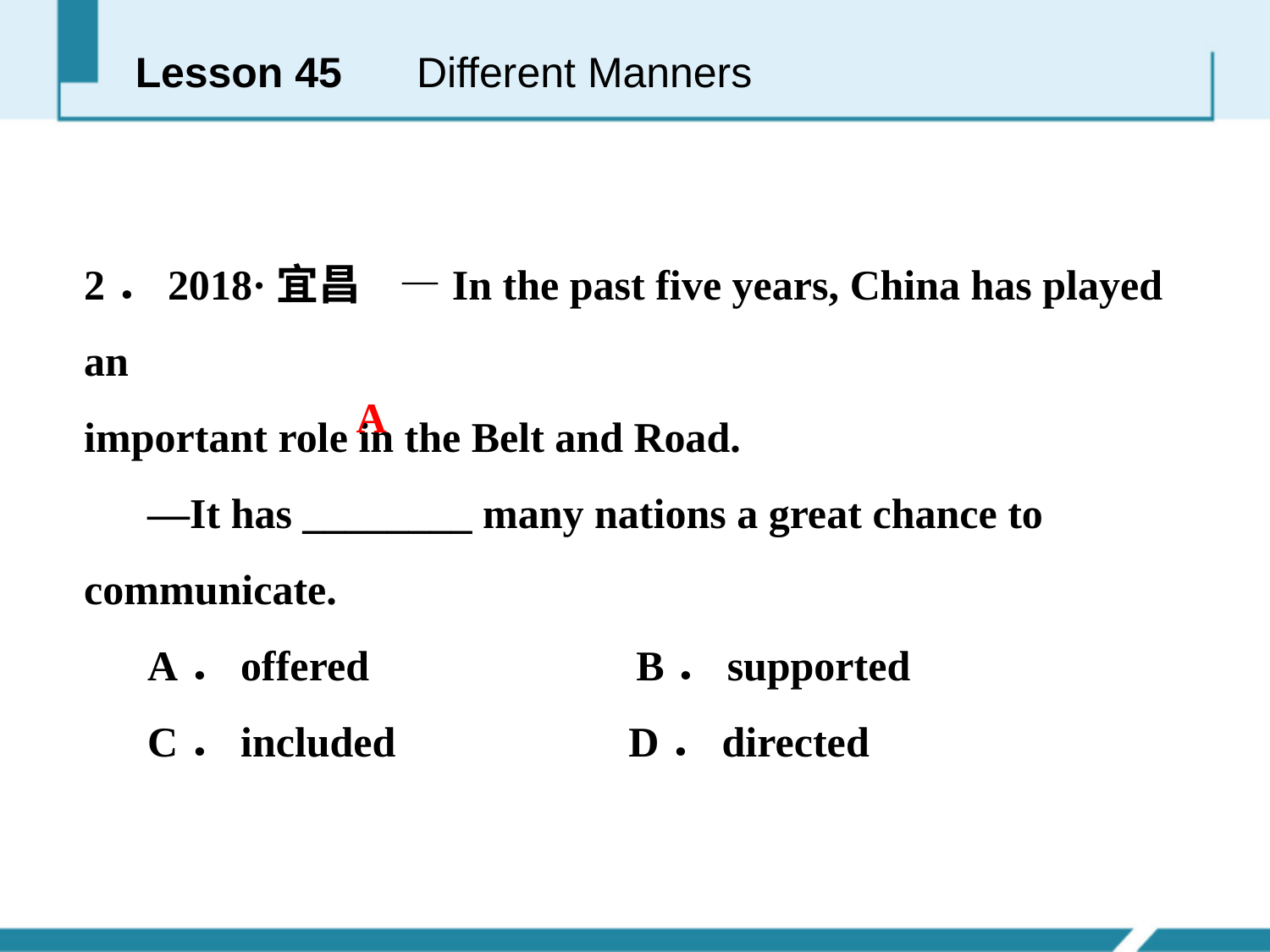

Lesson 45 　Different Manners
2．2018·宜昌    —In the past five years, China has played an
important role in the Belt and Road.
      —It has ________ many nations a great chance to communicate.
      A．offered　　                 B．supported
      C．included                      D．directed
A